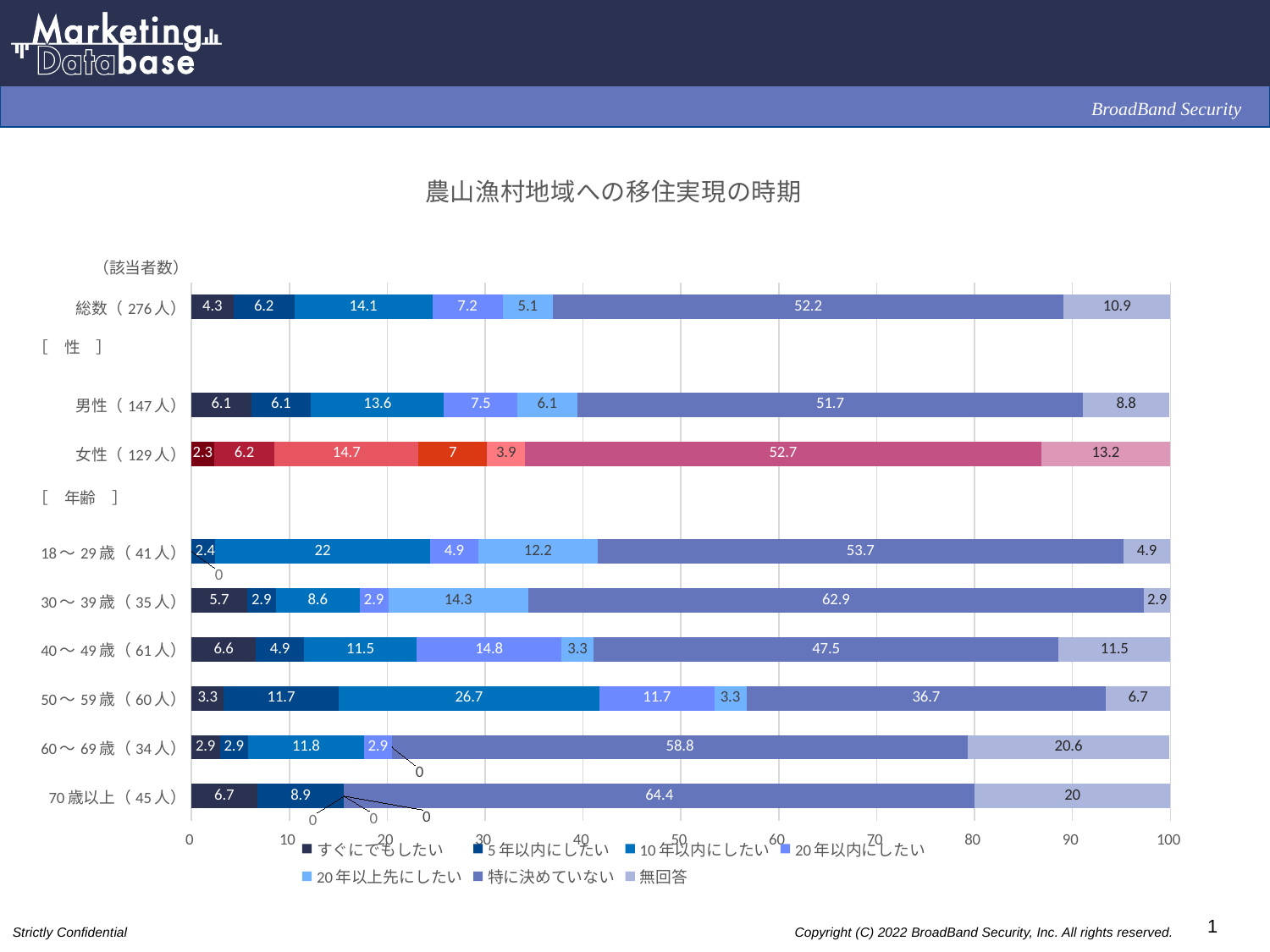

### Chart: 農山漁村地域への移住実現の時期

| Category | すぐにでもしたい | 5年以内にしたい | 10年以内にしたい | 20年以内にしたい | 20年以上先にしたい | 特に決めていない | 無回答 |
|---|---|---|---|---|---|---|---|
| 総数（276人） | 4.3 | 6.2 | 14.1 | 7.2 | 5.1 | 52.2 | 10.9 |
|  | None | None | None | None | None | None | None |
| 男性（147人） | 6.1 | 6.1 | 13.6 | 7.5 | 6.1 | 51.7 | 8.8 |
| 女性（129人） | 2.3 | 6.2 | 14.7 | 7.0 | 3.9 | 52.7 | 13.2 |
|  | None | None | None | None | None | None | None |
| 18～29歳（41人） | 0.0 | 2.4 | 22.0 | 4.9 | 12.2 | 53.7 | 4.9 |
| 30～39歳（35人） | 5.7 | 2.9 | 8.6 | 2.9 | 14.3 | 62.9 | 2.9 |
| 40～49歳（61人） | 6.6 | 4.9 | 11.5 | 14.8 | 3.3 | 47.5 | 11.5 |
| 50～59歳（60人） | 3.3 | 11.7 | 26.7 | 11.7 | 3.3 | 36.7 | 6.7 |
| 60～69歳（34人） | 2.9 | 2.9 | 11.8 | 2.9 | 0.0 | 58.8 | 20.6 |
| 70歳以上（45人） | 6.7 | 8.9 | 0.0 | 0.0 | 0.0 | 64.4 | 20.0 |